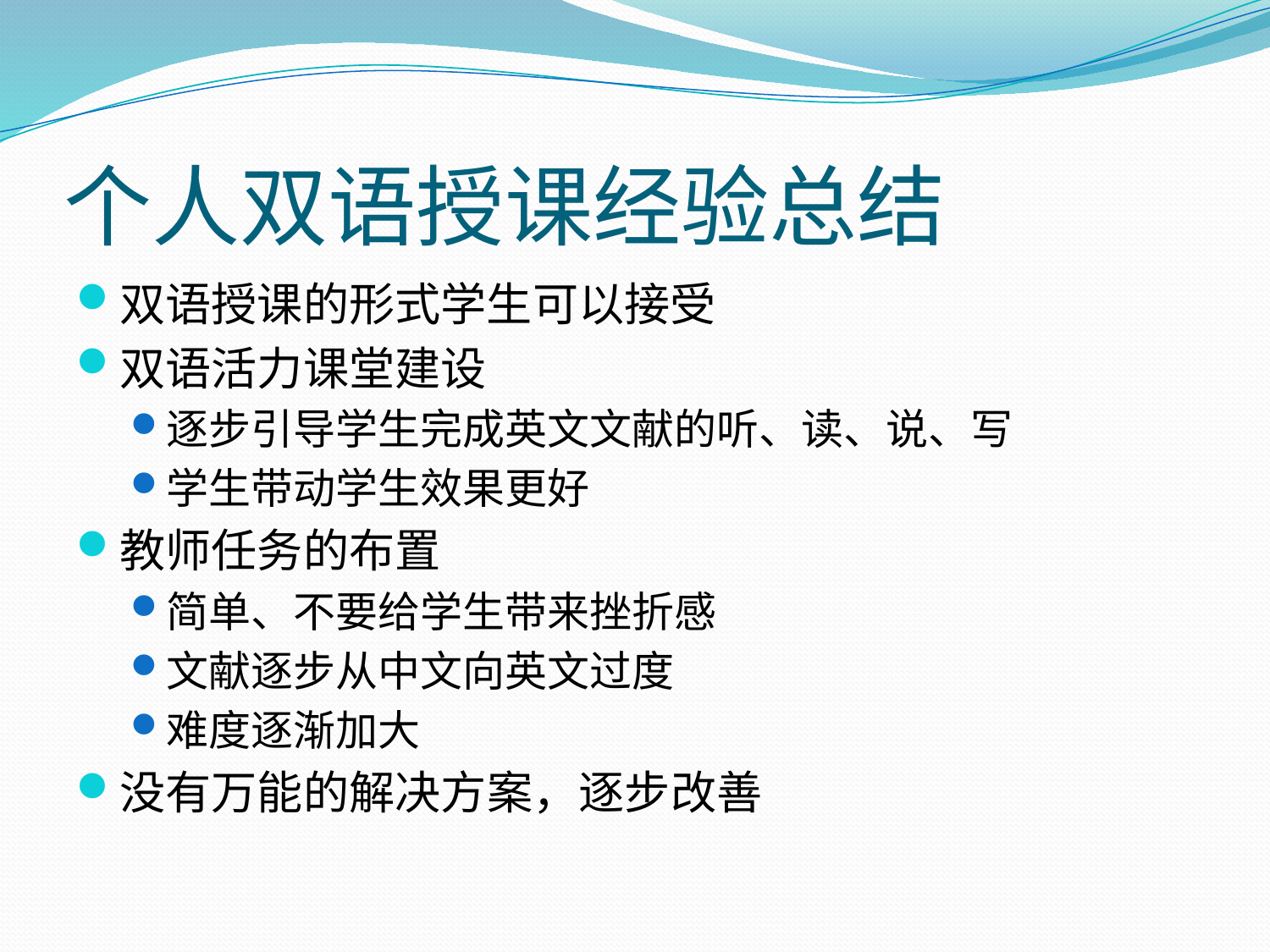

# 个人双语授课经验总结
双语授课的形式学生可以接受
双语活力课堂建设
逐步引导学生完成英文文献的听、读、说、写
学生带动学生效果更好
教师任务的布置
简单、不要给学生带来挫折感
文献逐步从中文向英文过度
难度逐渐加大
没有万能的解决方案，逐步改善